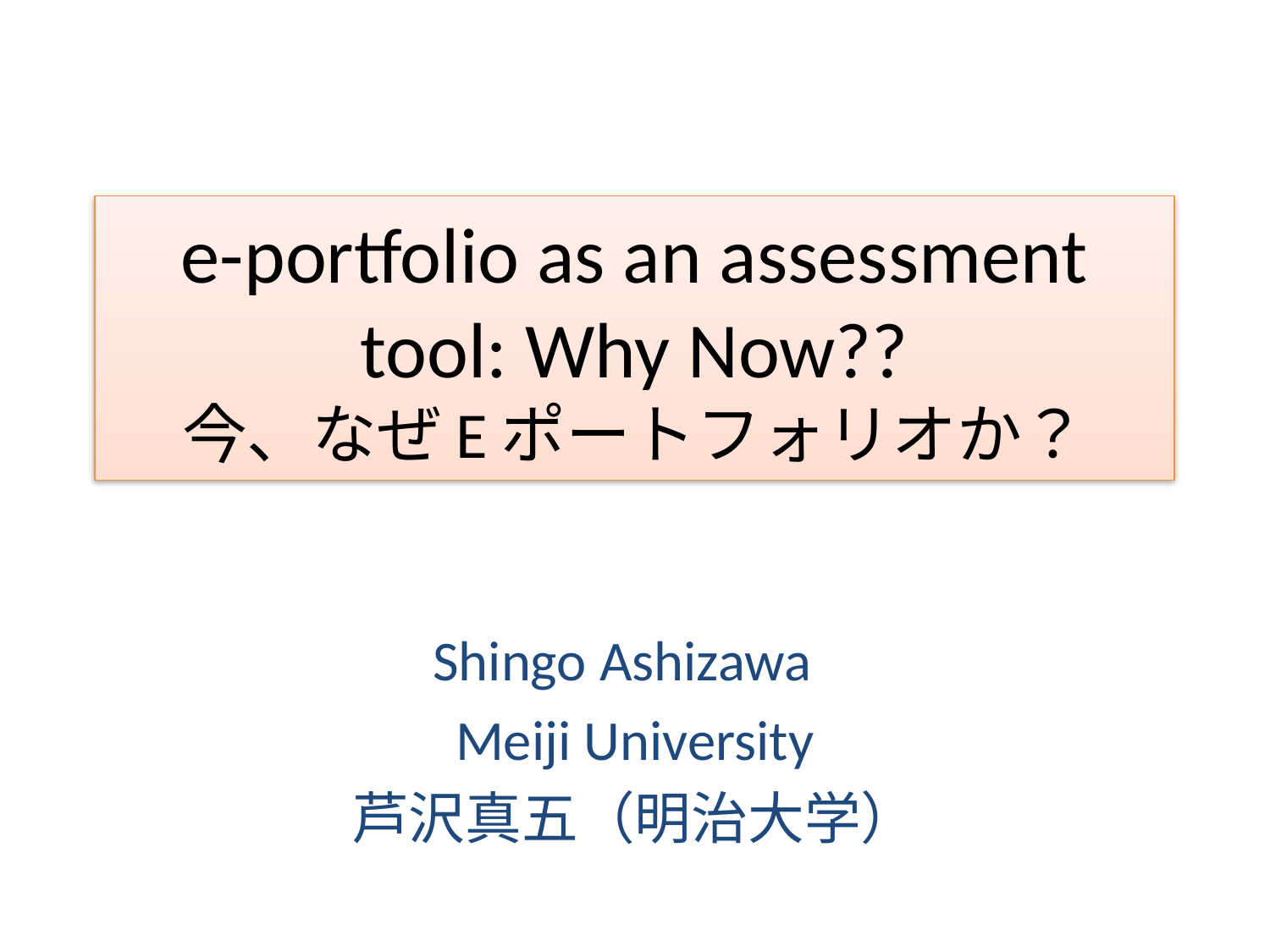

# e-portfolio as an assessment tool: Why Now?? 今、なぜEポートフォリオか？

Shingo Ashizawa
Meiji University
芦沢真五（明治大学）